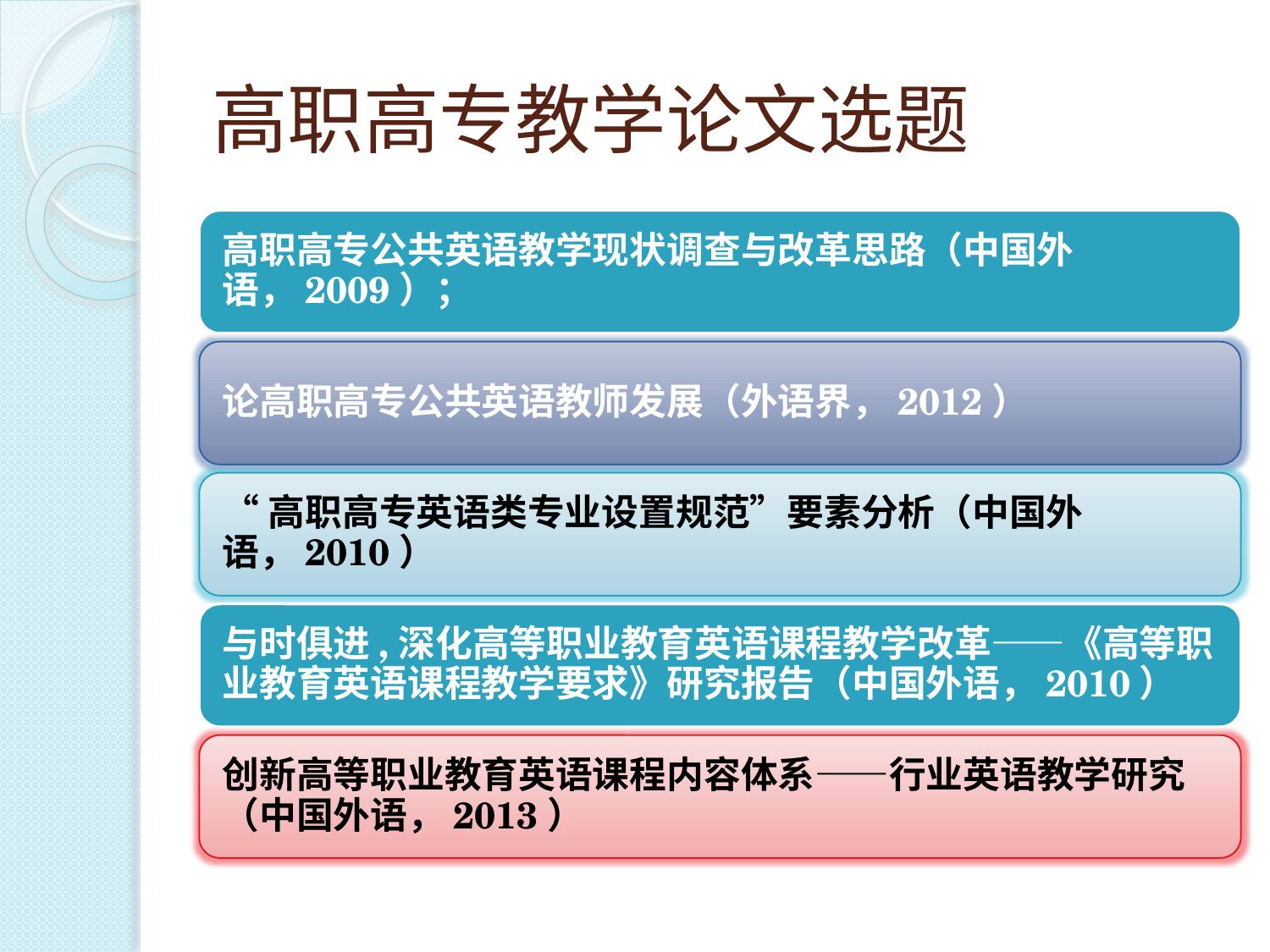

# 高职高专教学论文选题
高职高专公共英语教学现状调查与改革思路（中国外语，2009）；
论高职高专公共英语教师发展（外语界，2012）
“高职高专英语类专业设置规范”要素分析（中国外语，2010）
与时俱进,深化高等职业教育英语课程教学改革——《高等职业教育英语课程教学要求》研究报告（中国外语，2010）
创新高等职业教育英语课程内容体系——行业英语教学研究（中国外语，2013）